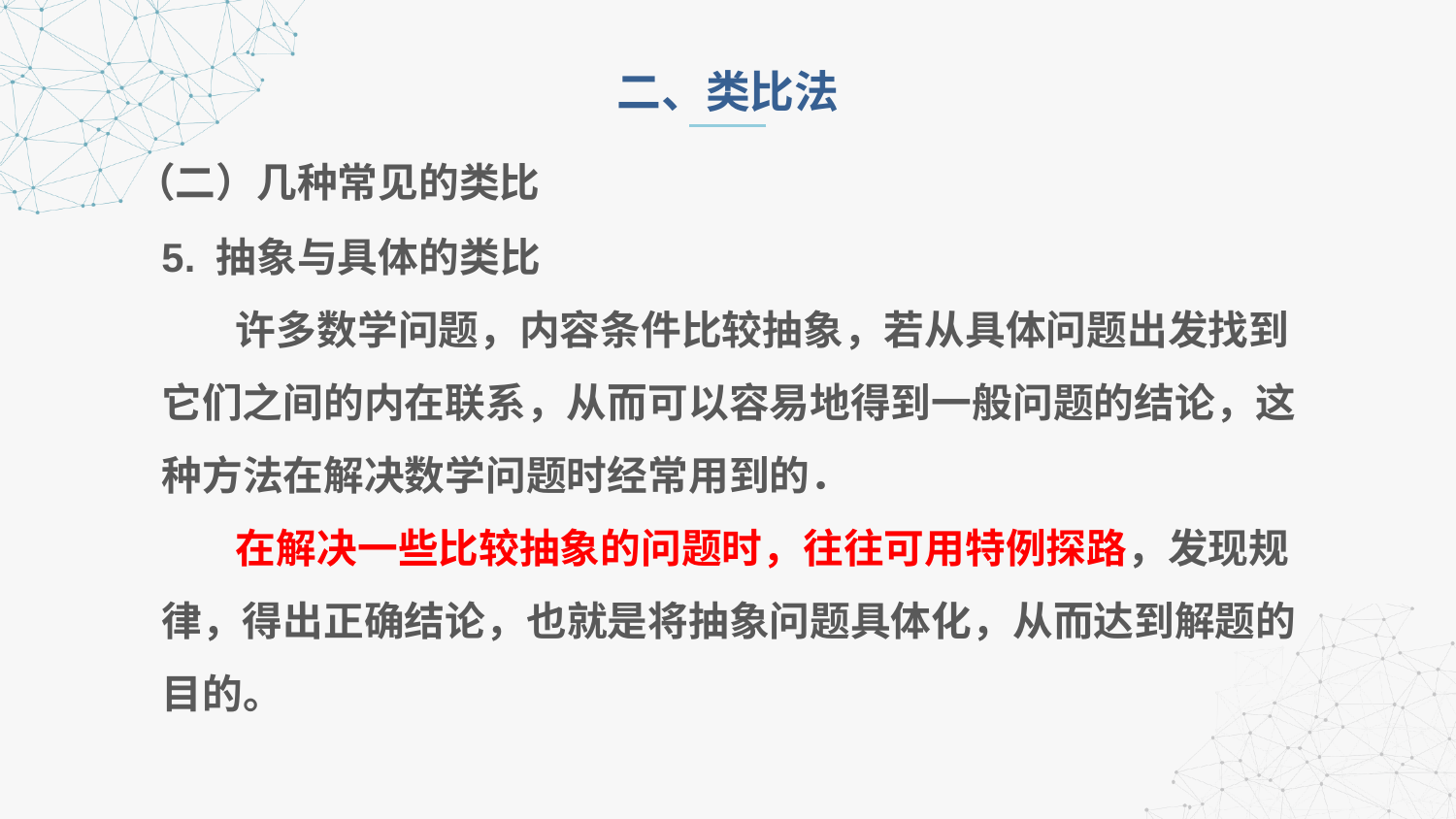

二、类比法
（二）几种常见的类比
5. 抽象与具体的类比
       许多数学问题，内容条件比较抽象，若从具体问题出发找到它们之间的内在联系，从而可以容易地得到一般问题的结论，这种方法在解决数学问题时经常用到的．
       在解决一些比较抽象的问题时，往往可用特例探路，发现规律，得出正确结论，也就是将抽象问题具体化，从而达到解题的目的。